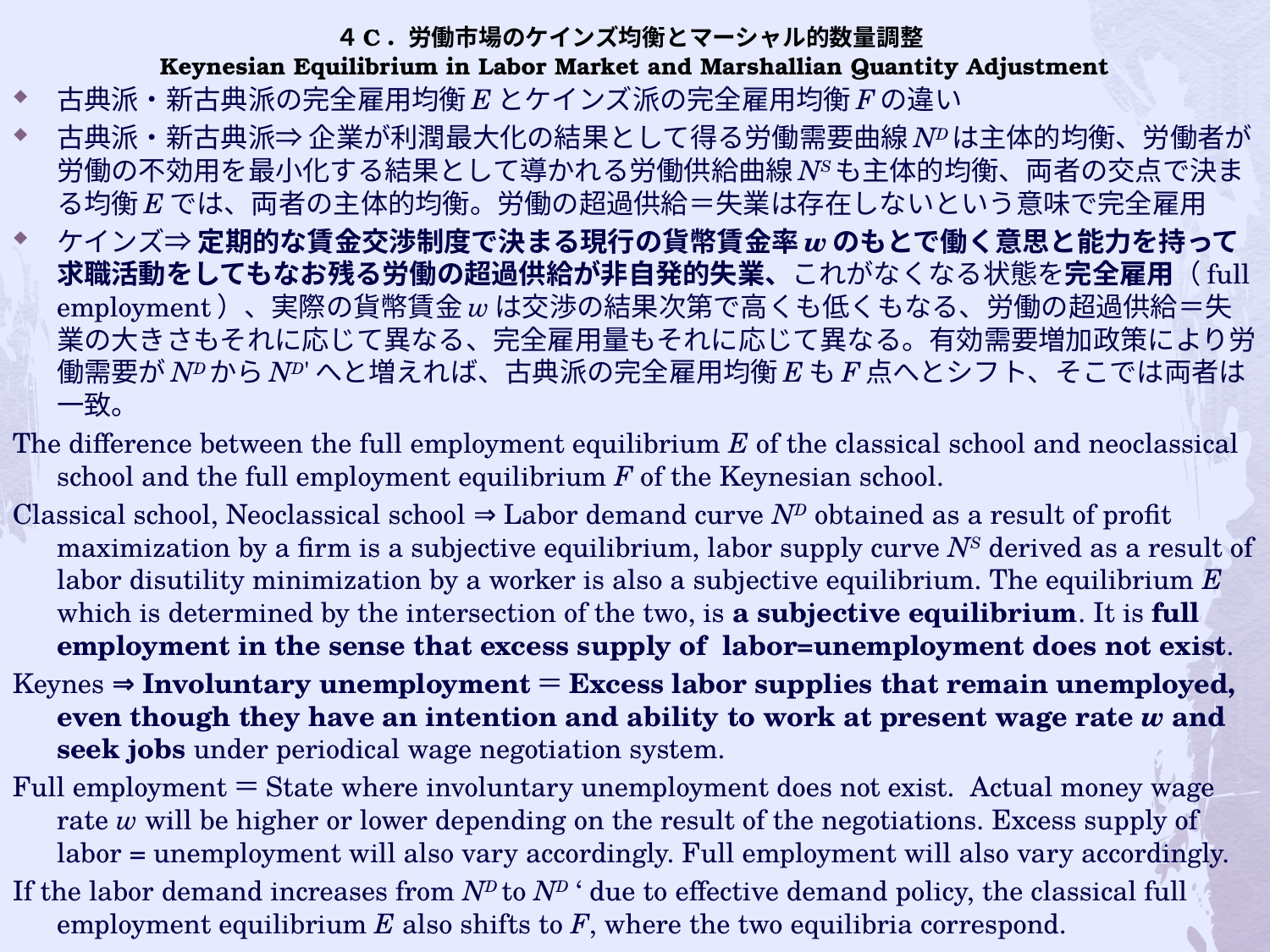

# ４C．労働市場のケインズ均衡とマーシャル的数量調整 Keynesian Equilibrium in Labor Market and Marshallian Quantity Adjustment
古典派・新古典派の完全雇用均衡Eとケインズ派の完全雇用均衡Fの違い
古典派・新古典派⇒ 企業が利潤最大化の結果として得る労働需要曲線NDは主体的均衡、労働者が労働の不効用を最小化する結果として導かれる労働供給曲線NSも主体的均衡、両者の交点で決まる均衡Eでは、両者の主体的均衡。労働の超過供給＝失業は存在しないという意味で完全雇用
ケインズ⇒ 定期的な賃金交渉制度で決まる現行の貨幣賃金率wのもとで働く意思と能力を持って求職活動をしてもなお残る労働の超過供給が非自発的失業、これがなくなる状態を完全雇用（full employment）、実際の貨幣賃金wは交渉の結果次第で高くも低くもなる、労働の超過供給＝失業の大きさもそれに応じて異なる、完全雇用量もそれに応じて異なる。有効需要増加政策により労働需要がNDからND'へと増えれば、古典派の完全雇用均衡EもF点へとシフト、そこでは両者は一致。
The difference between the full employment equilibrium E of the classical school and neoclassical school and the full employment equilibrium F of the Keynesian school.
Classical school, Neoclassical school ⇒ Labor demand curve ND obtained as a result of profit maximization by a firm is a subjective equilibrium, labor supply curve NS derived as a result of labor disutility minimization by a worker is also a subjective equilibrium. The equilibrium E which is determined by the intersection of the two, is a subjective equilibrium. It is full employment in the sense that excess supply of  labor=unemployment does not exist.
Keynes ⇒ Involuntary unemployment＝Excess labor supplies that remain unemployed, even though they have an intention and ability to work at present wage rate w and seek jobs under periodical wage negotiation system.
Full employment＝State where involuntary unemployment does not exist.  Actual money wage rate w will be higher or lower depending on the result of the negotiations. Excess supply of labor = unemployment will also vary accordingly. Full employment will also vary accordingly.
If the labor demand increases from ND to ND ‘ due to effective demand policy, the classical full employment equilibrium E also shifts to F, where the two equilibria correspond.